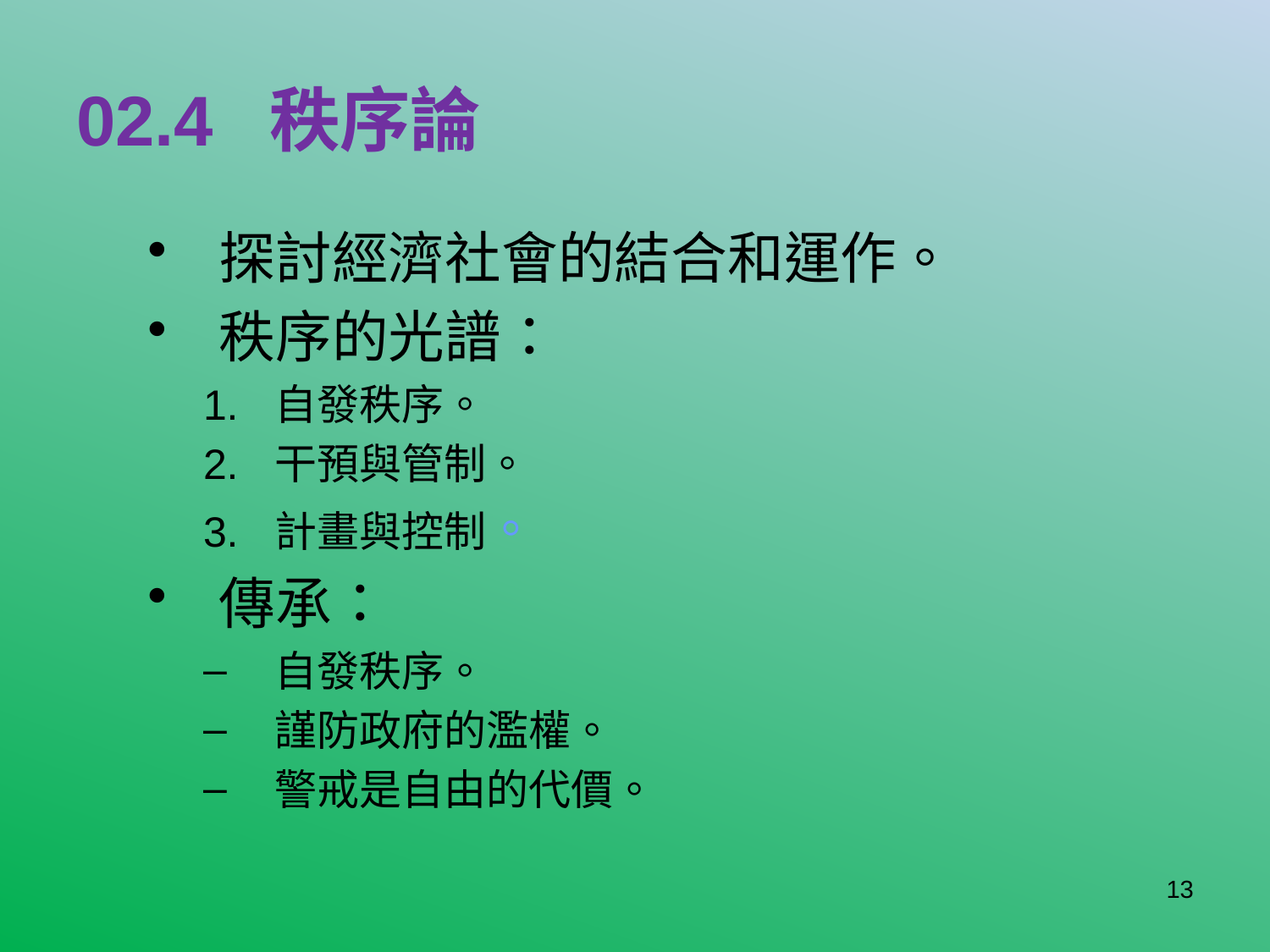

# 02.4  秩序論
探討經濟社會的結合和運作。
秩序的光譜：
自發秩序。
干預與管制。
計畫與控制。
傳承：
自發秩序。
謹防政府的濫權。
警戒是自由的代價。
13